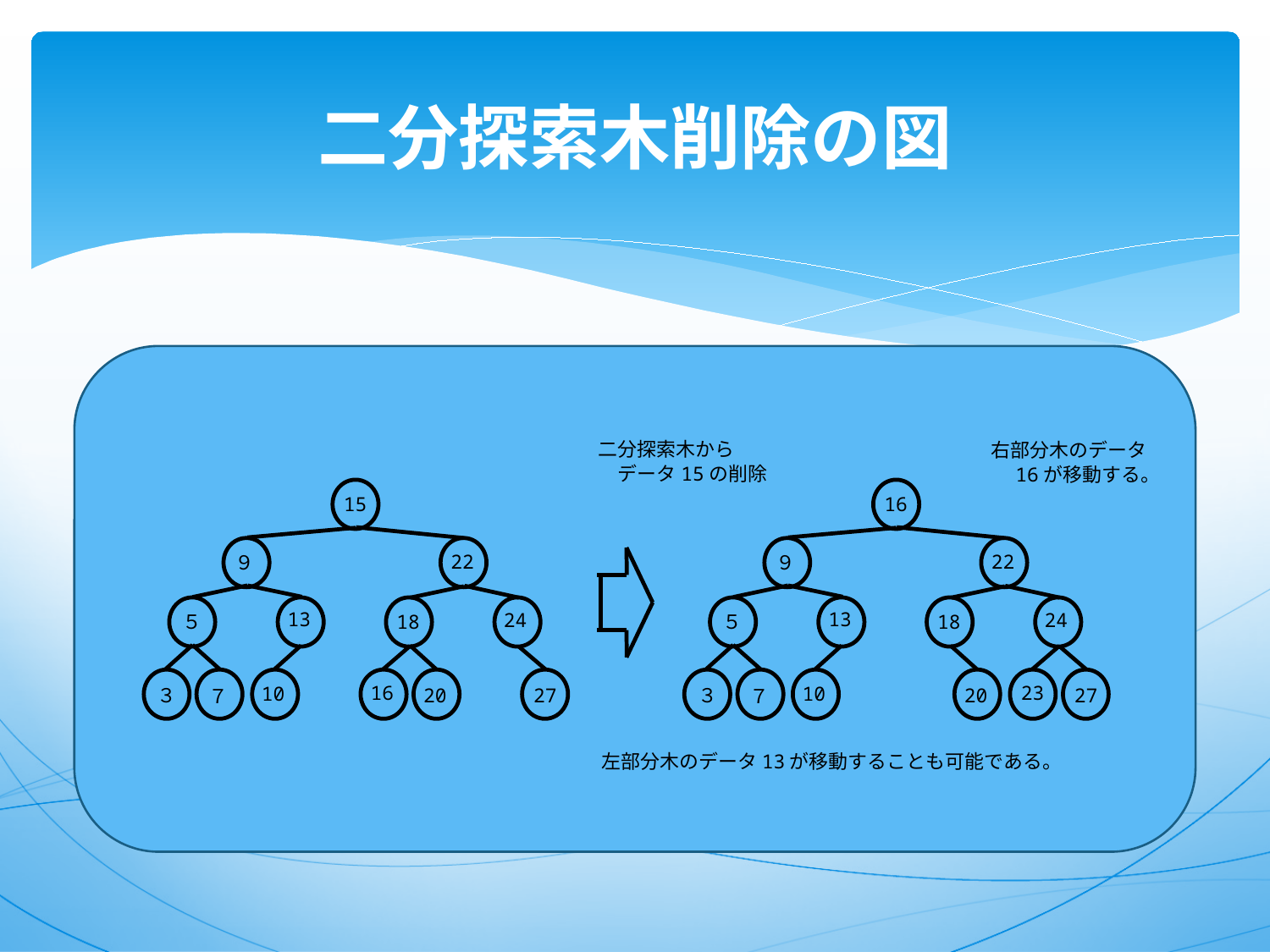

# 二分探索木削除の図

二分探索木から
　データ15の削除
右部分木のデータ
　16が移動する。

15
16

22
22
９
９

13
13
24
24
５
18
５
18

16
23
10
10
３
20
27
３
20
27
７
７
左部分木のデータ13が移動することも可能である。